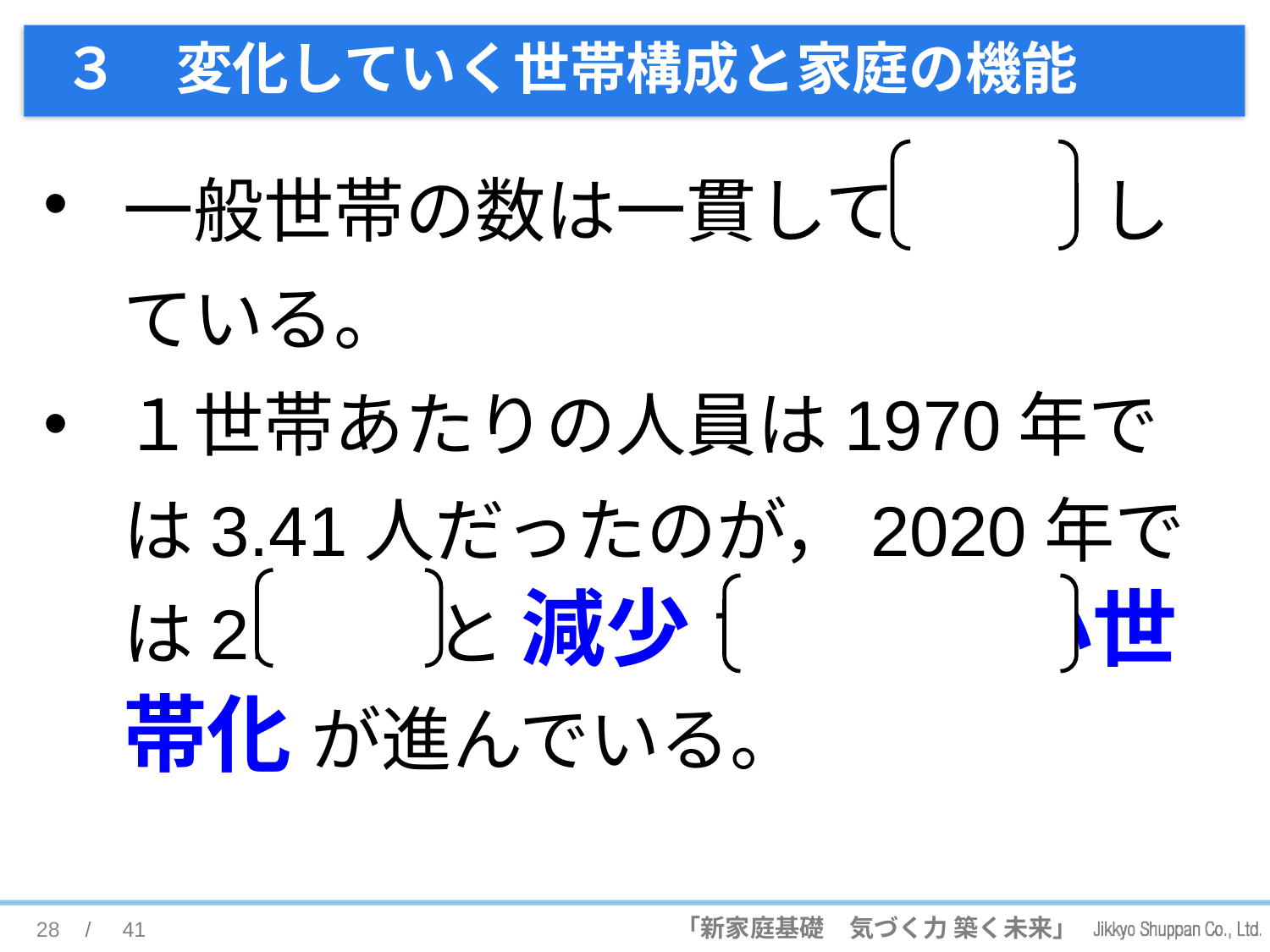

# ３　変化していく世帯構成と家庭の機能

一般世帯の数は一貫して 増加 している。
１世帯あたりの人員は1970年では3.41人だったのが，2020年では2.21人と 減少 するなど 小世帯化 が進んでいる。

28